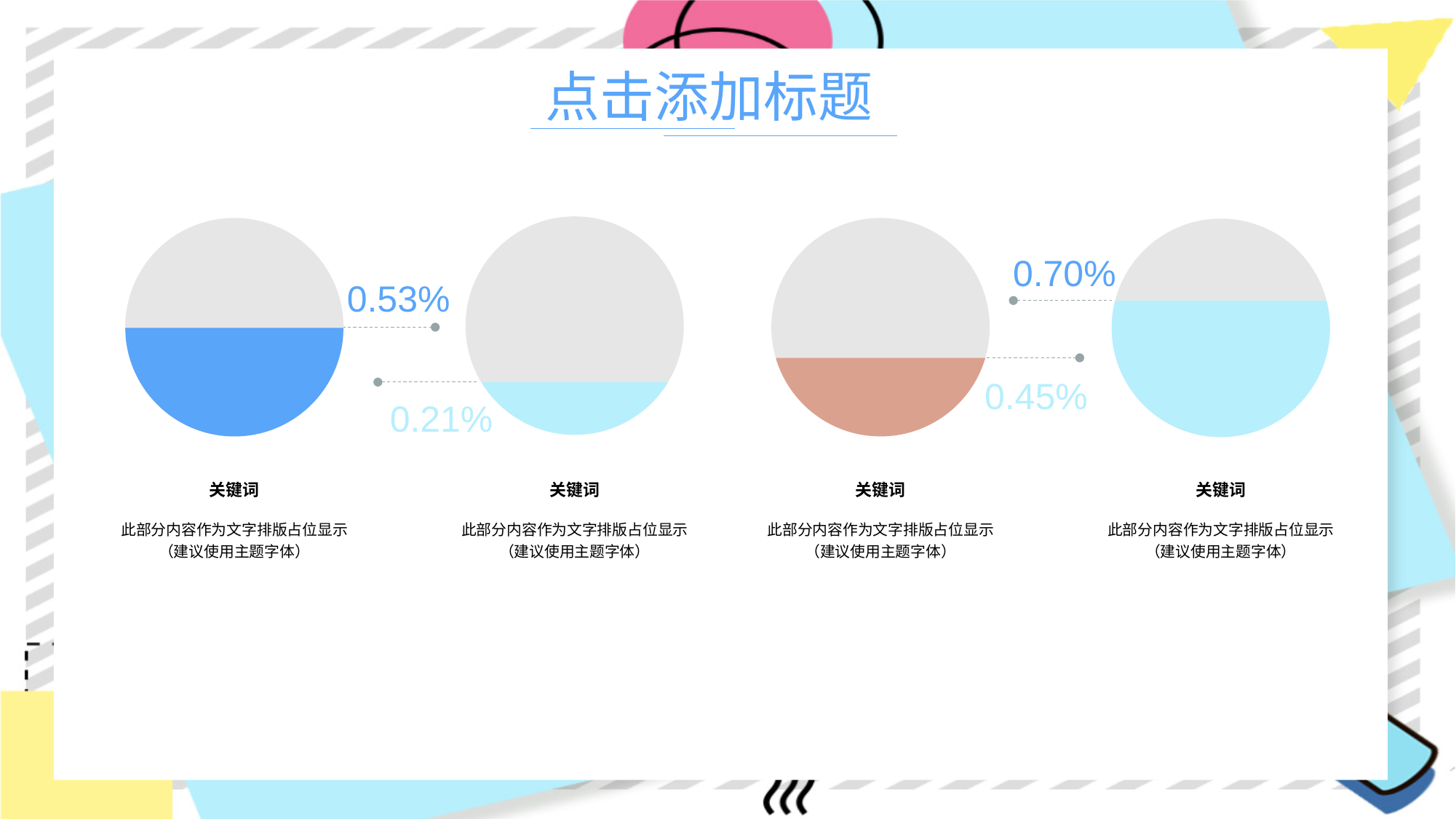

点击添加标题

关键词
此部分内容作为文字排版占位显示
（建议使用主题字体）

关键词
此部分内容作为文字排版占位显示
（建议使用主题字体）
0.53%
0.21%

关键词
此部分内容作为文字排版占位显示
（建议使用主题字体）

关键词
此部分内容作为文字排版占位显示
（建议使用主题字体）
0.70%
0.45%